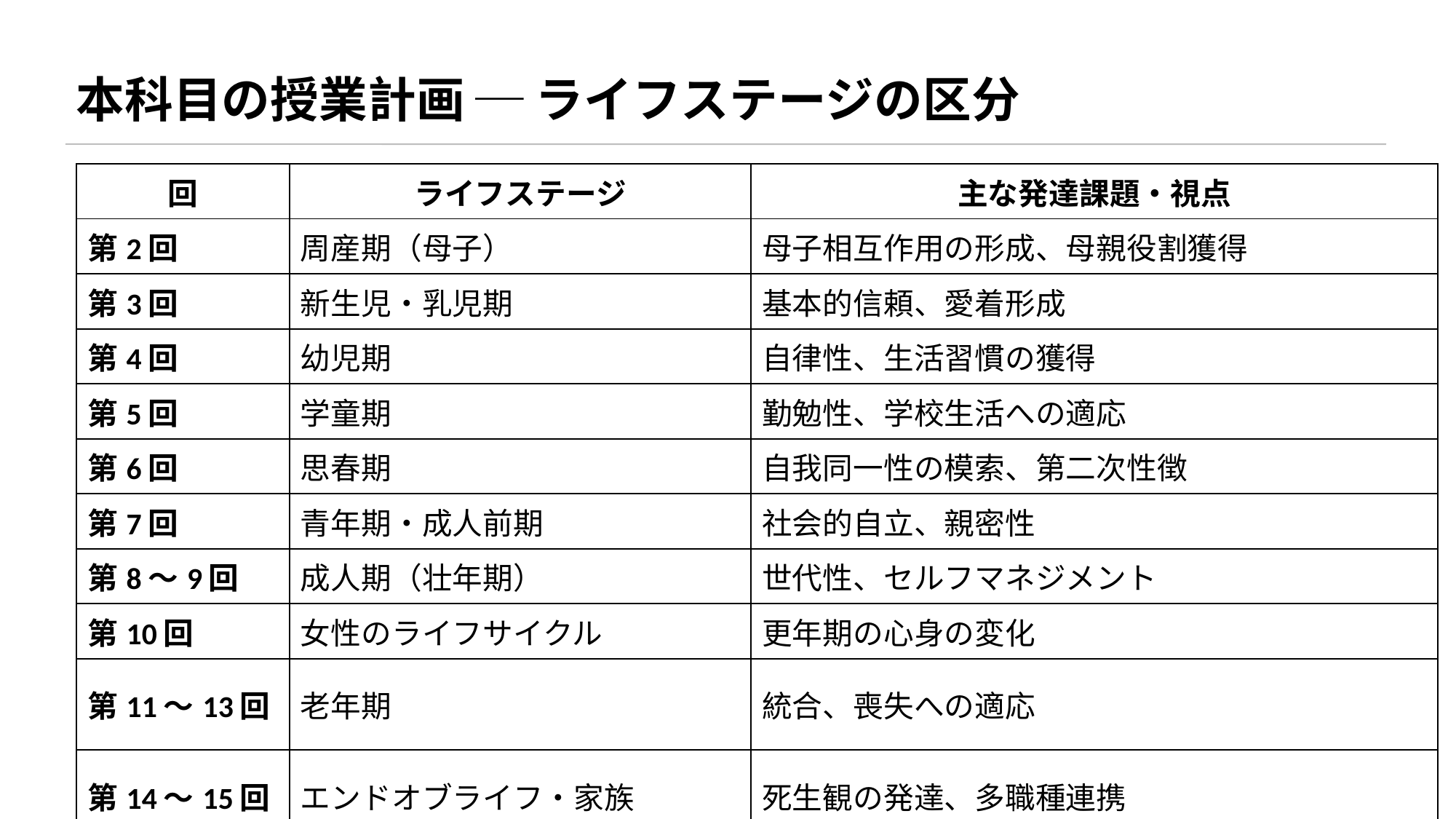

本科目の授業計画 ─ ライフステージの区分

| 回 | ライフステージ | 主な発達課題・視点 |
| --- | --- | --- |
| 第2回 | 周産期（母子） | 母子相互作用の形成、母親役割獲得 |
| 第3回 | 新生児・乳児期 | 基本的信頼、愛着形成 |
| 第4回 | 幼児期 | 自律性、生活習慣の獲得 |
| 第5回 | 学童期 | 勤勉性、学校生活への適応 |
| 第6回 | 思春期 | 自我同一性の模索、第二次性徴 |
| 第7回 | 青年期・成人前期 | 社会的自立、親密性 |
| 第8〜9回 | 成人期（壮年期） | 世代性、セルフマネジメント |
| 第10回 | 女性のライフサイクル | 更年期の心身の変化 |
| 第11〜13回 | 老年期 | 統合、喪失への適応 |
| 第14〜15回 | エンドオブライフ・家族 | 死生観の発達、多職種連携 |